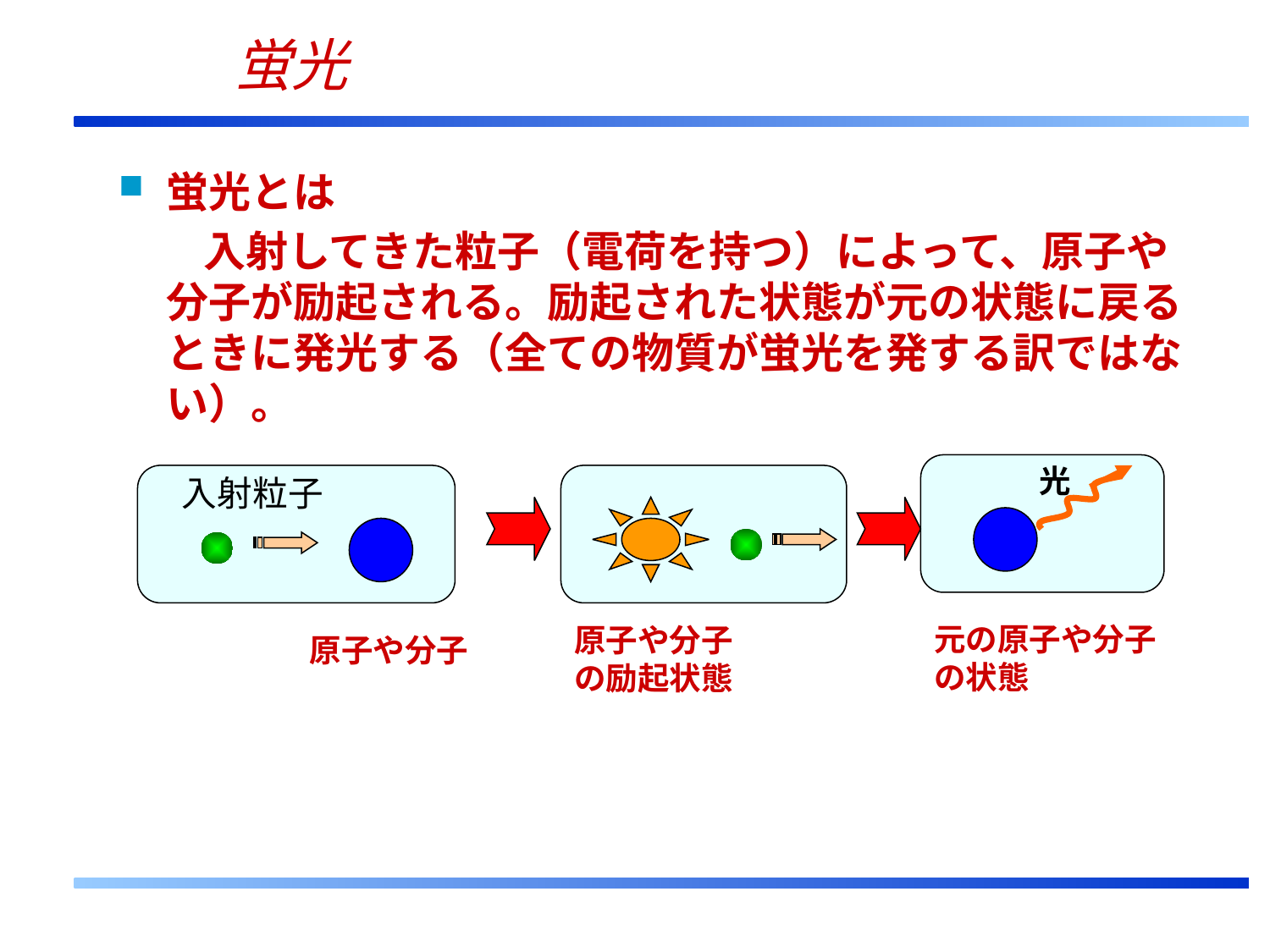

# 蛍光
蛍光とは
　　入射してきた粒子（電荷を持つ）によって、原子や分子が励起される。励起された状態が元の状態に戻るときに発光する（全ての物質が蛍光を発する訳ではない）。

光

入射粒子

原子や分子
の励起状態

元の原子や分子
の状態

原子や分子